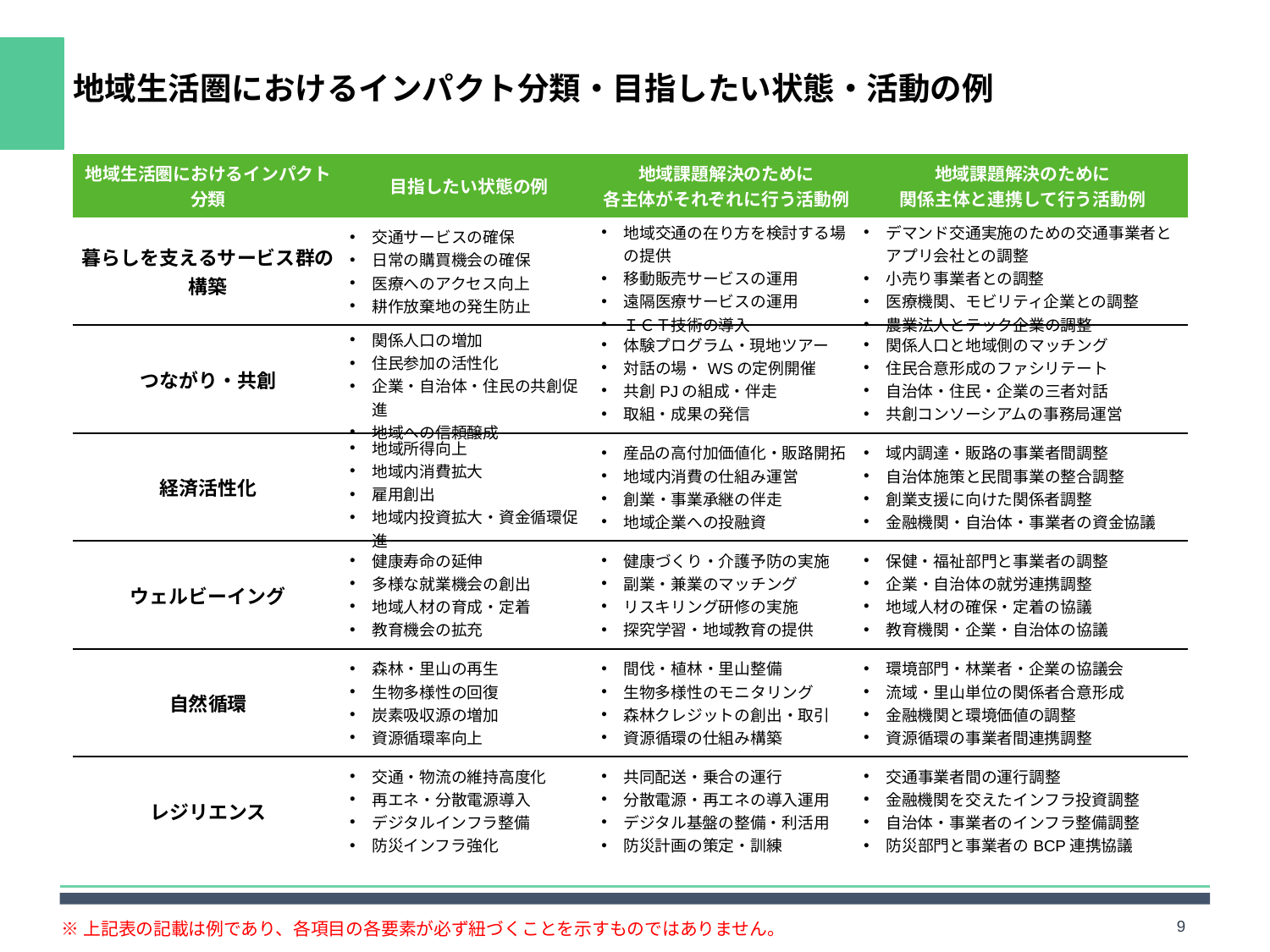

地域生活圏におけるインパクト分類・目指したい状態・活動の例
| 地域生活圏におけるインパクト分類 | 目指したい状態の例 | 地域課題解決のために 各主体がそれぞれに行う活動例 | 地域課題解決のために 関係主体と連携して行う活動例 |
| --- | --- | --- | --- |
| 暮らしを支えるサービス群の構築 | 交通サービスの確保 日常の購買機会の確保 医療へのアクセス向上 耕作放棄地の発生防止 | 地域交通の在り方を検討する場の提供 移動販売サービスの運用 遠隔医療サービスの運用 ＩＣＴ技術の導入 | デマンド交通実施のための交通事業者とアプリ会社との調整 小売り事業者との調整 医療機関、モビリティ企業との調整 農業法人とテック企業の調整 |
| つながり・共創 | 関係人口の増加 住民参加の活性化 企業・自治体・住民の共創促進 地域への信頼醸成 | 体験プログラム・現地ツアー 対話の場・WSの定例開催 共創PJの組成・伴走 取組・成果の発信 | 関係人口と地域側のマッチング 住民合意形成のファシリテート 自治体・住民・企業の三者対話 共創コンソーシアムの事務局運営 |
| 経済活性化 | 地域所得向上 地域内消費拡大 雇用創出 地域内投資拡大・資金循環促進 | 産品の高付加価値化・販路開拓 地域内消費の仕組み運営 創業・事業承継の伴走 地域企業への投融資 | 域内調達・販路の事業者間調整 自治体施策と民間事業の整合調整 創業支援に向けた関係者調整 金融機関・自治体・事業者の資金協議 |
| ウェルビーイング | 健康寿命の延伸 多様な就業機会の創出 地域人材の育成・定着 教育機会の拡充 | 健康づくり・介護予防の実施 副業・兼業のマッチング リスキリング研修の実施 探究学習・地域教育の提供 | 保健・福祉部門と事業者の調整 企業・自治体の就労連携調整 地域人材の確保・定着の協議 教育機関・企業・自治体の協議 |
| 自然循環 | 森林・里山の再生 生物多様性の回復 炭素吸収源の増加 資源循環率向上 | 間伐・植林・里山整備 生物多様性のモニタリング 森林クレジットの創出・取引 資源循環の仕組み構築 | 環境部門・林業者・企業の協議会 流域・里山単位の関係者合意形成 金融機関と環境価値の調整 資源循環の事業者間連携調整 |
| レジリエンス | 交通・物流の維持高度化 再エネ・分散電源導入 デジタルインフラ整備 防災インフラ強化 | 共同配送・乗合の運行 分散電源・再エネの導入運用 デジタル基盤の整備・利活用 防災計画の策定・訓練 | 交通事業者間の運行調整 金融機関を交えたインフラ投資調整 自治体・事業者のインフラ整備調整 防災部門と事業者のBCP連携協議 |
※上記表の記載は例であり、各項目の各要素が必ず紐づくことを示すものではありません。